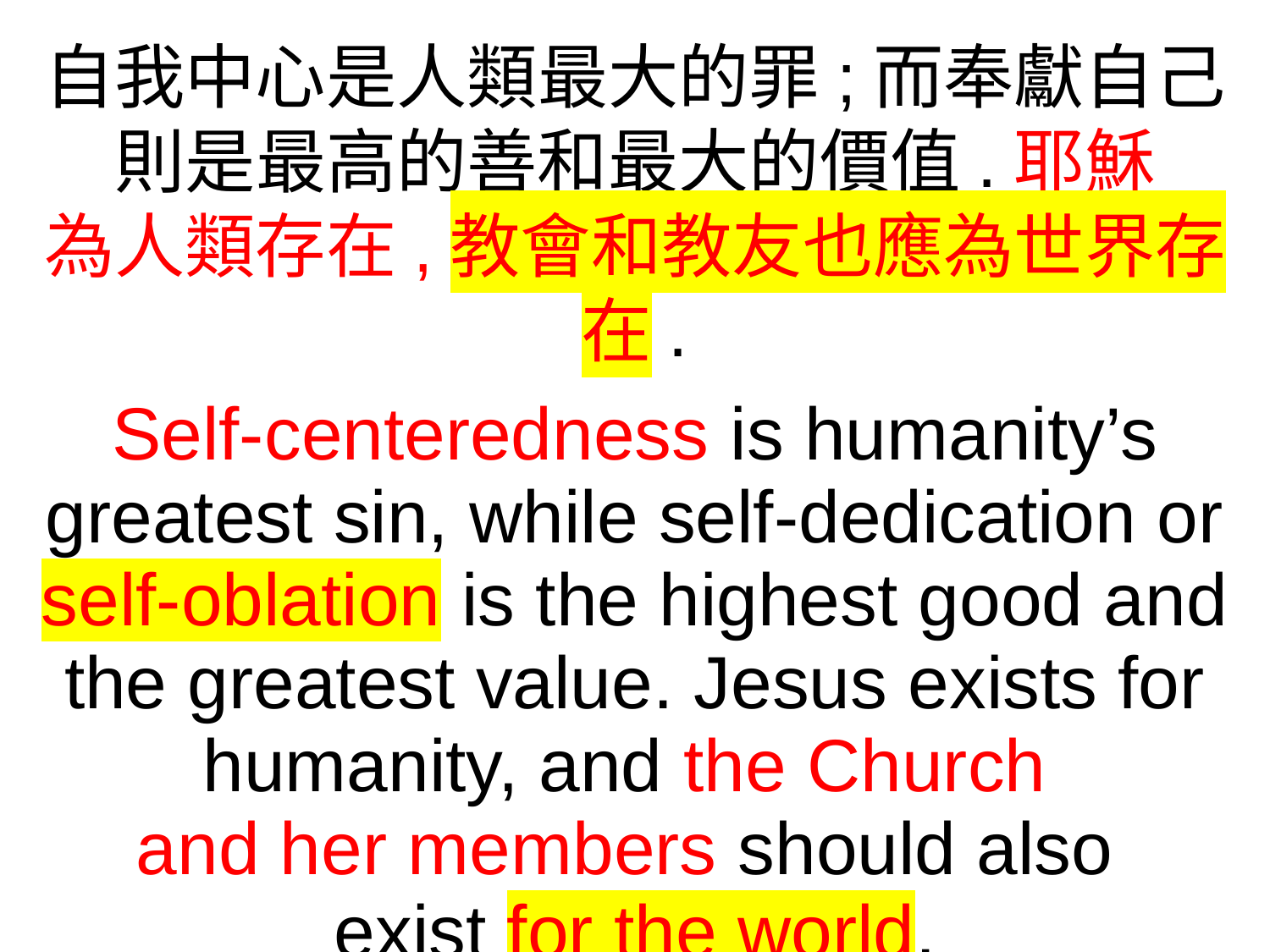

自我中心是人類最大的罪;而奉獻自己則是最高的善和最大的價值.耶穌
為人類存在,教會和教友也應為世界存在.
Self-centeredness is humanity’s greatest sin, while self-dedication or self-oblation is the highest good and the greatest value. Jesus exists for humanity, and the Church
and her members should also
exist for the world.